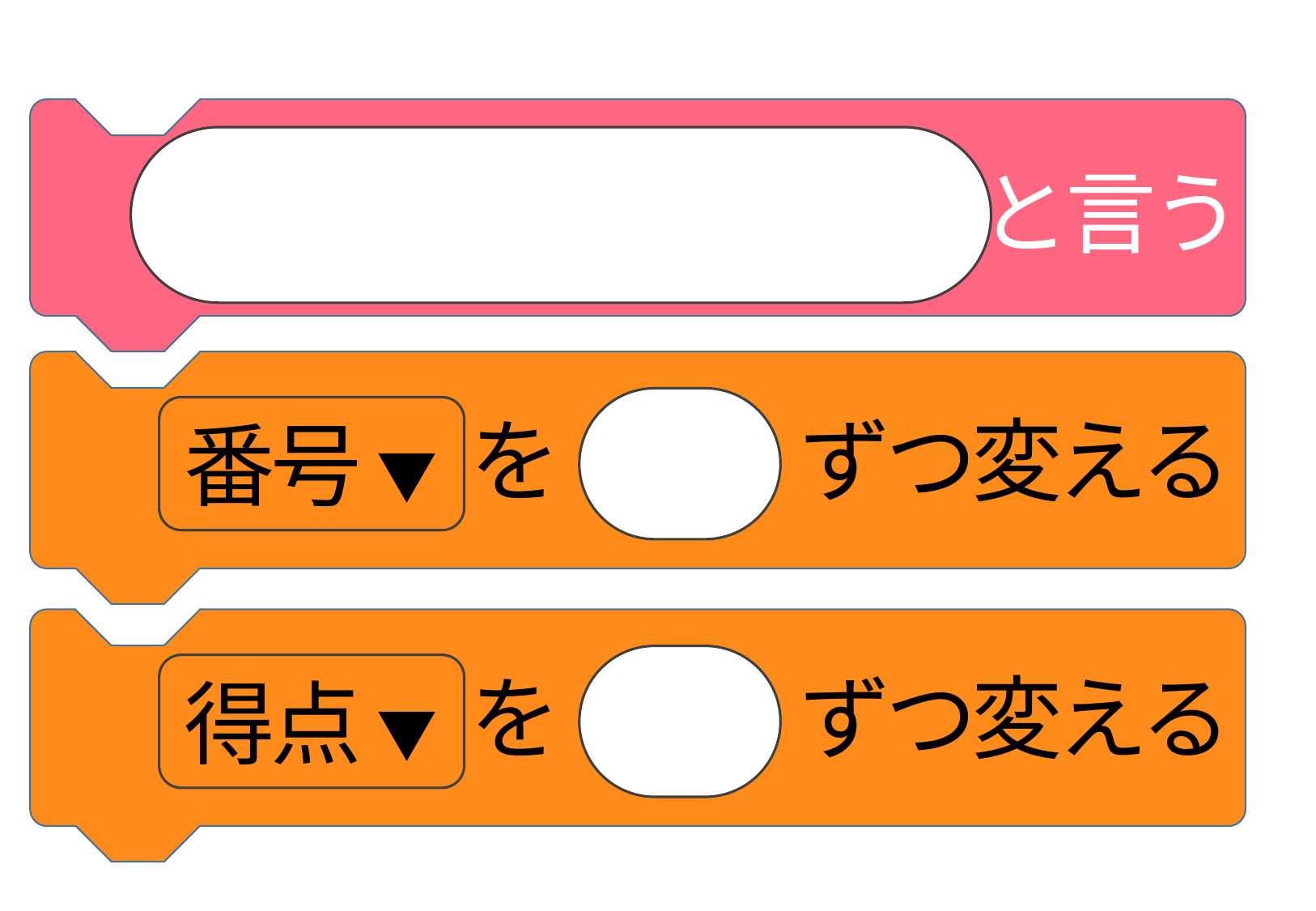

と言う

番号 ▼
を
ずつ変える

得点 ▼
を
ずつ変える